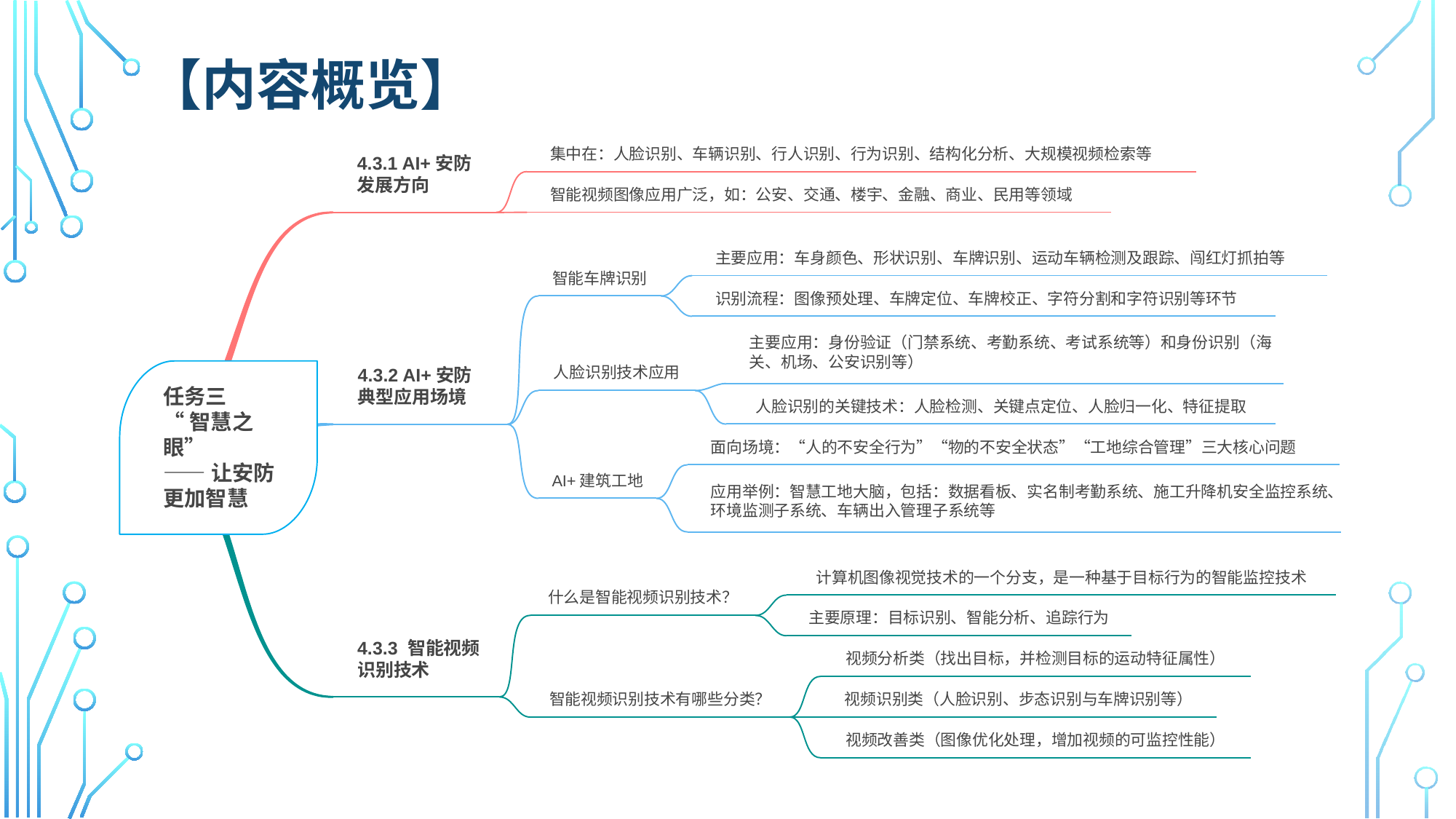

# 【内容概览】
4.3.1 AI+安防发展方向
集中在：人脸识别、车辆识别、行人识别、行为识别、结构化分析、大规模视频检索等
智能视频图像应用广泛，如：公安、交通、楼宇、金融、商业、民用等领域

主要应用：车身颜色、形状识别、车牌识别、运动车辆检测及跟踪、闯红灯抓拍等
智能车牌识别
识别流程：图像预处理、车牌定位、车牌校正、字符分割和字符识别等环节

主要应用：身份验证（门禁系统、考勤系统、考试系统等）和身份识别（海关、机场、公安识别等）

4.3.2 AI+安防
典型应用场境
人脸识别技术应用

任务三
“智慧之眼”
——让安防
更加智慧

人脸识别的关键技术：人脸检测、关键点定位、人脸归一化、特征提取

面向场境：“人的不安全行为”“物的不安全状态”“工地综合管理”三大核心问题

AI+建筑工地
应用举例：智慧工地大脑，包括：数据看板、实名制考勤系统、施工升降机安全监控系统、环境监测子系统、车辆出入管理子系统等

计算机图像视觉技术的一个分支，是一种基于目标行为的智能监控技术

什么是智能视频识别技术？
主要原理：目标识别、智能分析、追踪行为

4.3.3 智能视频识别技术

视频分析类（找出目标，并检测目标的运动特征属性）

智能视频识别技术有哪些分类？
视频识别类（人脸识别、步态识别与车牌识别等）

视频改善类（图像优化处理，增加视频的可监控性能）